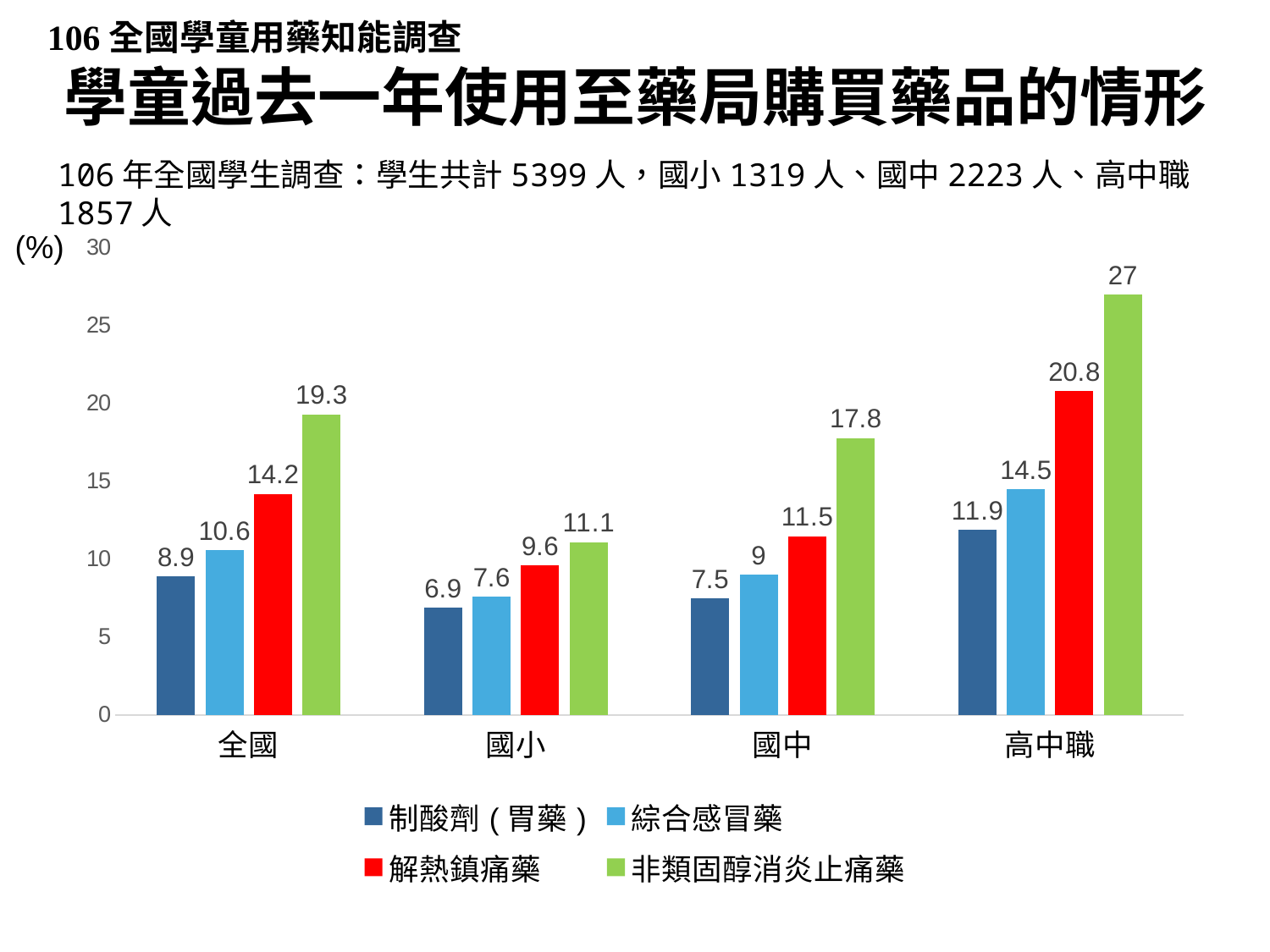

106全國學童用藥知能調查
# 學童過去一年使用至藥局購買藥品的情形
106年全國學生調查：學生共計5399人，國小1319人、國中2223人、高中職1857人
(%)

### Chart

| Category | 制酸劑(胃藥) | 綜合感冒藥 | 解熱鎮痛藥 | 非類固醇消炎止痛藥 |
|---|---|---|---|---|
| 全國 | 8.9 | 10.6 | 14.2 | 19.3 |
| 國小 | 6.9 | 7.6 | 9.6 | 11.1 |
| 國中 | 7.5 | 9.0 | 11.5 | 17.8 |
| 高中職 | 11.9 | 14.5 | 20.8 | 27.0 |